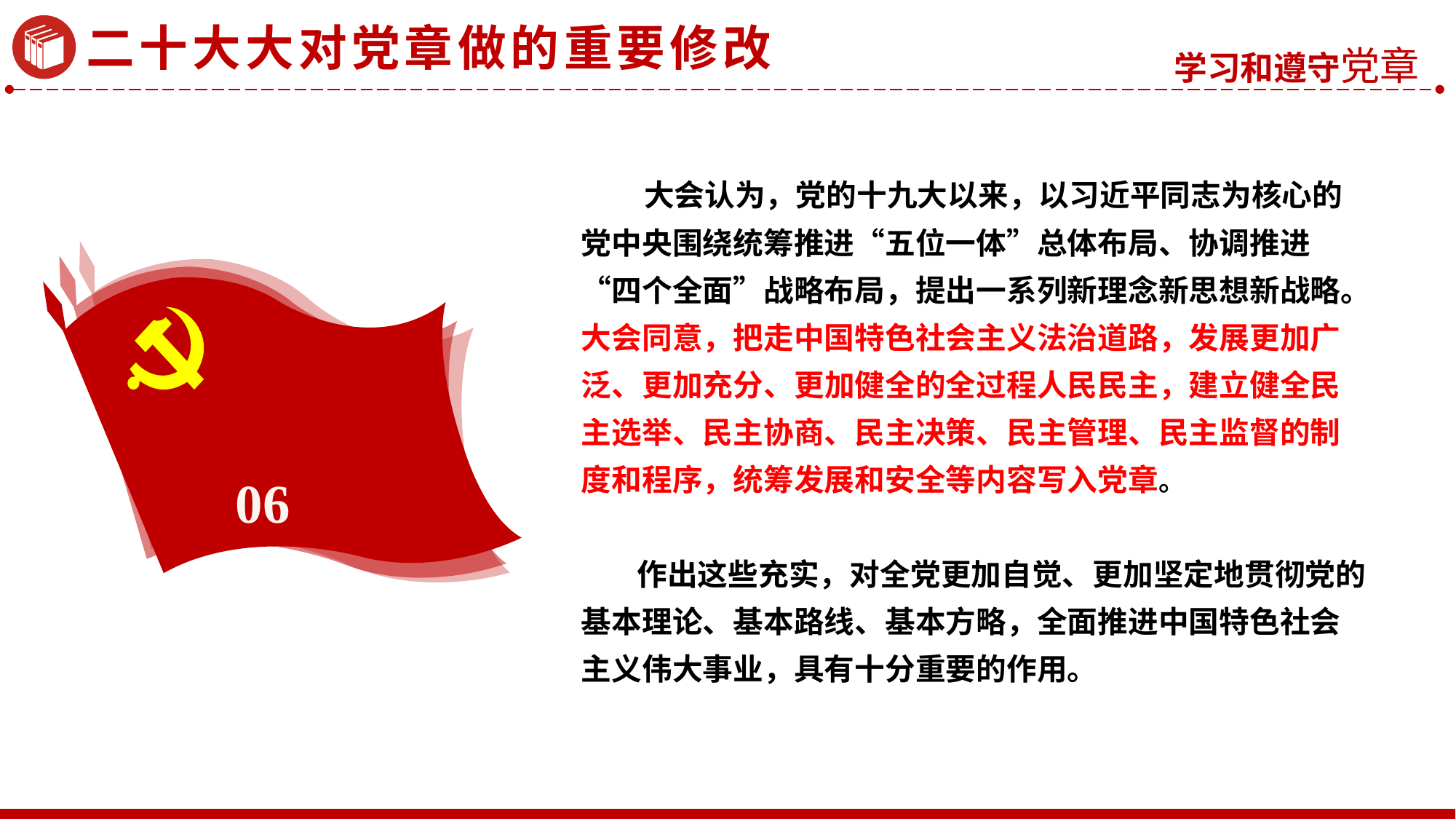

二十大大对党章做的重要修改
        大会认为，党的十九大以来，以习近平同志为核心的党中央围绕统筹推进“五位一体”总体布局、协调推进“四个全面”战略布局，提出一系列新理念新思想新战略。大会同意，把走中国特色社会主义法治道路，发展更加广泛、更加充分、更加健全的全过程人民民主，建立健全民主选举、民主协商、民主决策、民主管理、民主监督的制度和程序，统筹发展和安全等内容写入党章。

       作出这些充实，对全党更加自觉、更加坚定地贯彻党的基本理论、基本路线、基本方略，全面推进中国特色社会主义伟大事业，具有十分重要的作用。

06